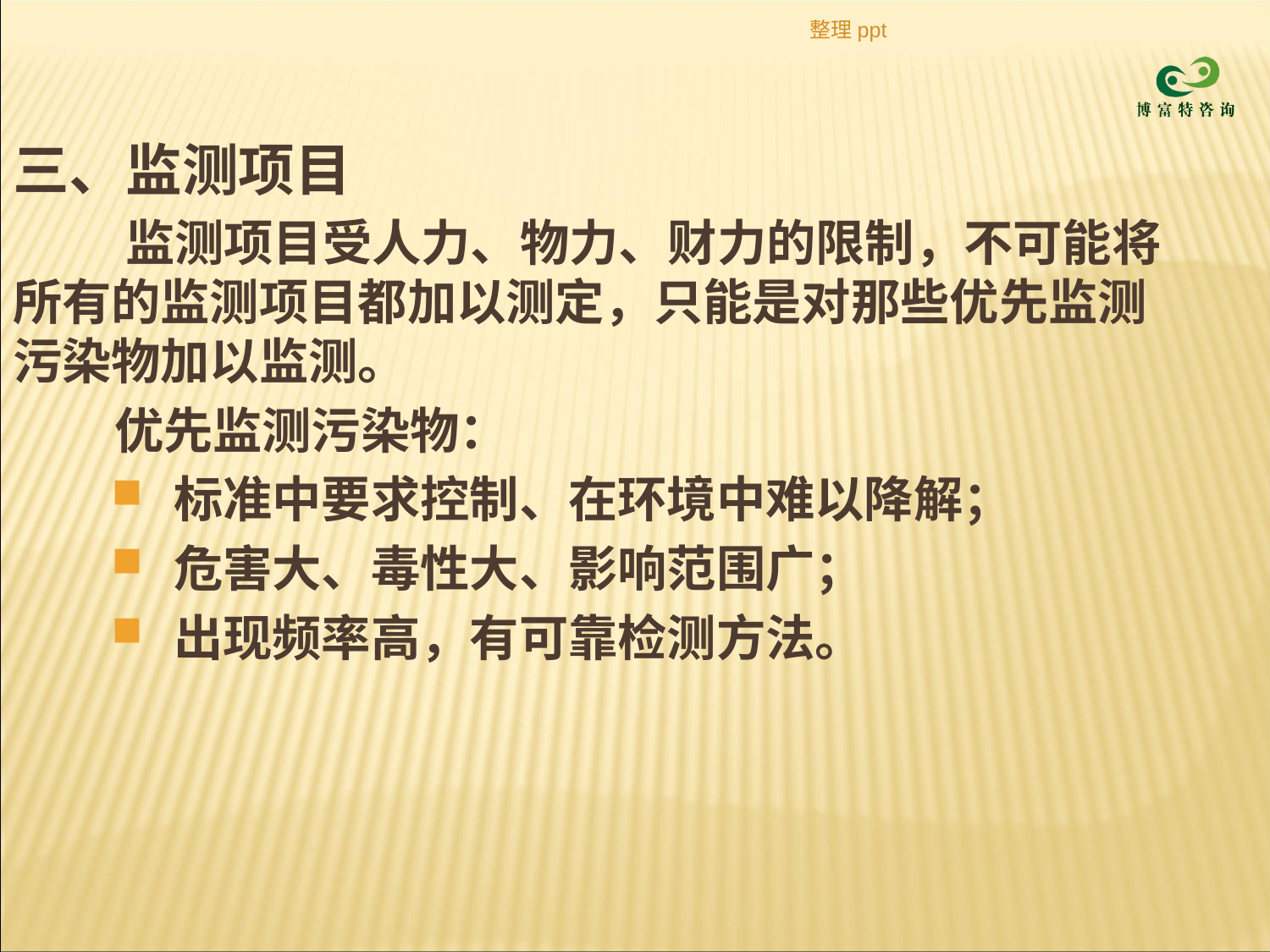

整理ppt
三、监测项目
         监测项目受人力、物力、财力的限制，不可能将所有的监测项目都加以测定，只能是对那些优先监测污染物加以监测。
        优先监测污染物：
标准中要求控制、在环境中难以降解；
危害大、毒性大、影响范围广；
出现频率高，有可靠检测方法。
6